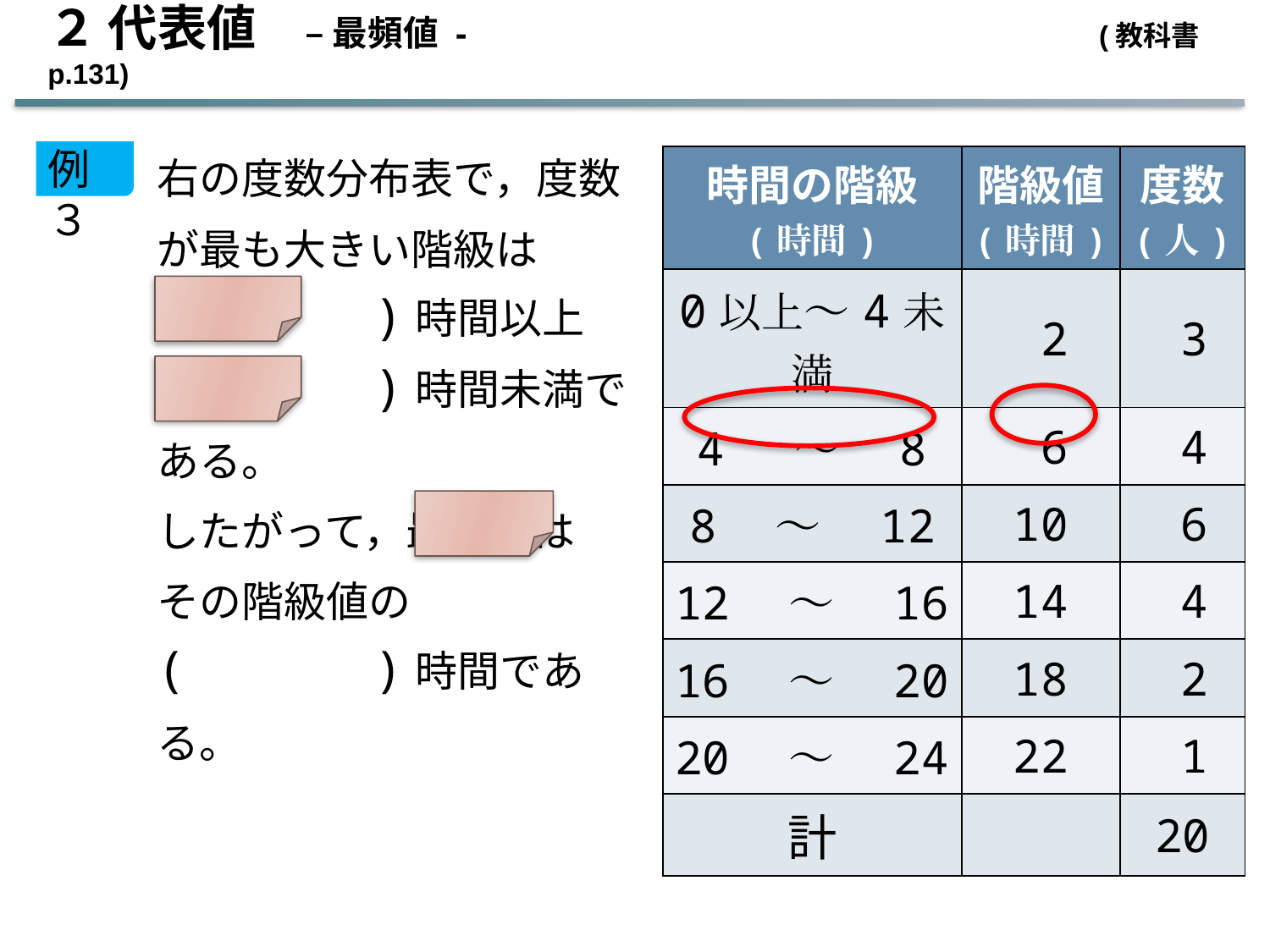

２ 代表値　– 最頻値 -                          　　　　　     (教科書 p.131)
右の度数分布表で，度数が最も大きい階級は
(        )時間以上
(        )時間未満である。
したがって，最頻値は
その階級値の(        )時間である。
例３

| 時間の階級 (時間) | 階級値 (時間) | 度数 (人) |
| --- | --- | --- |
| 0以上～4未満 | 2 | 3 |
| 4　 ～　8 | 6 | 4 |
| 8　～　12 | 10 | 6 |
| 12　～　16 | 14 | 4 |
| 16　～　20 | 18 | 2 |
| 20　～　24 | 22 | 1 |
| 計 |  | 20 |
8

12

10